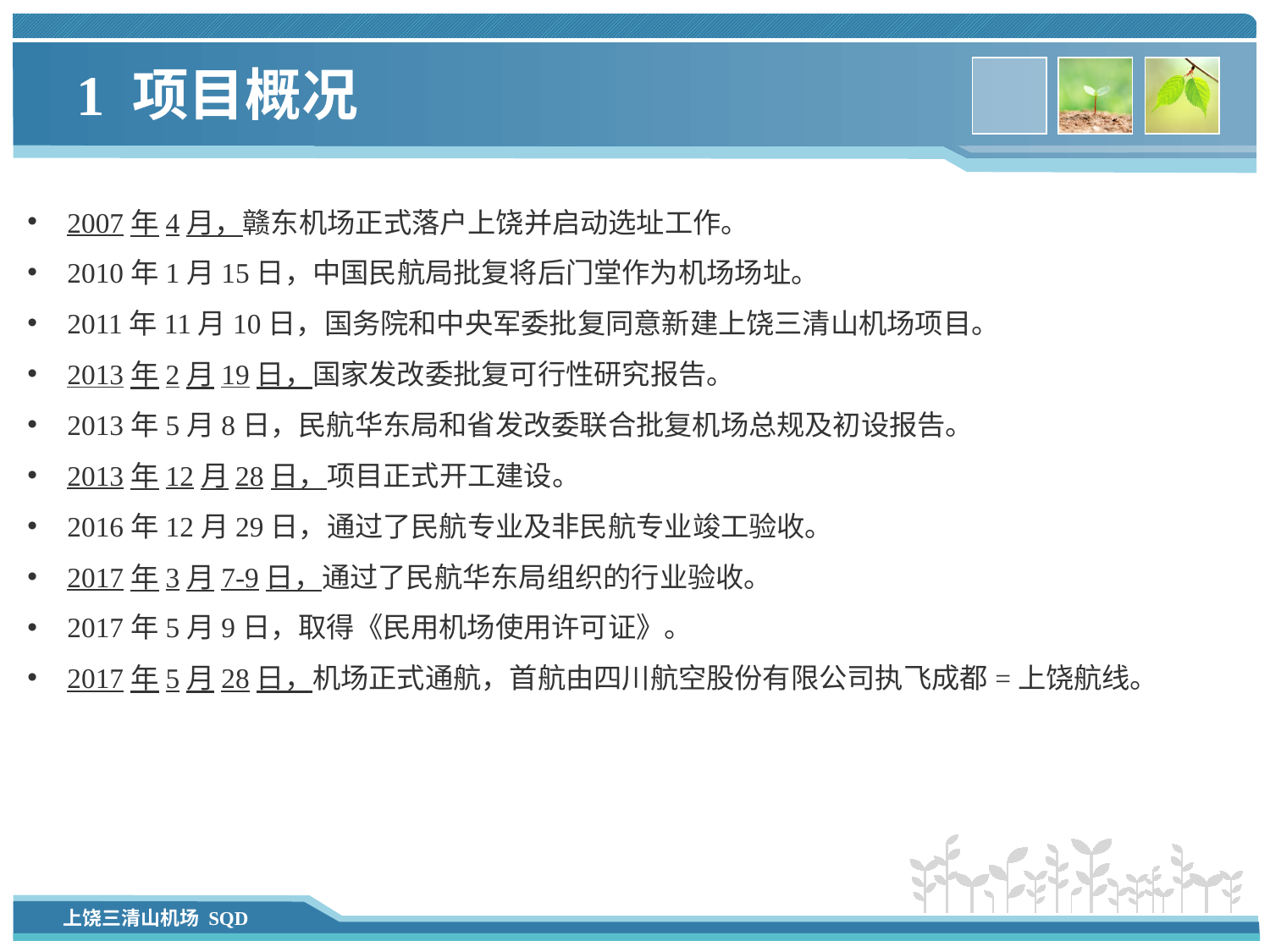

# 1 项目概况
2007年4月，赣东机场正式落户上饶并启动选址工作。
2010年1月15日，中国民航局批复将后门堂作为机场场址。
2011年11月10日，国务院和中央军委批复同意新建上饶三清山机场项目。
2013年2月19日，国家发改委批复可行性研究报告。
2013年5月8日，民航华东局和省发改委联合批复机场总规及初设报告。
2013年12月28日，项目正式开工建设。
2016年12月29日，通过了民航专业及非民航专业竣工验收。
2017年3月7-9日，通过了民航华东局组织的行业验收。
2017年5月9日，取得《民用机场使用许可证》。
2017年5月28日，机场正式通航，首航由四川航空股份有限公司执飞成都=上饶航线。